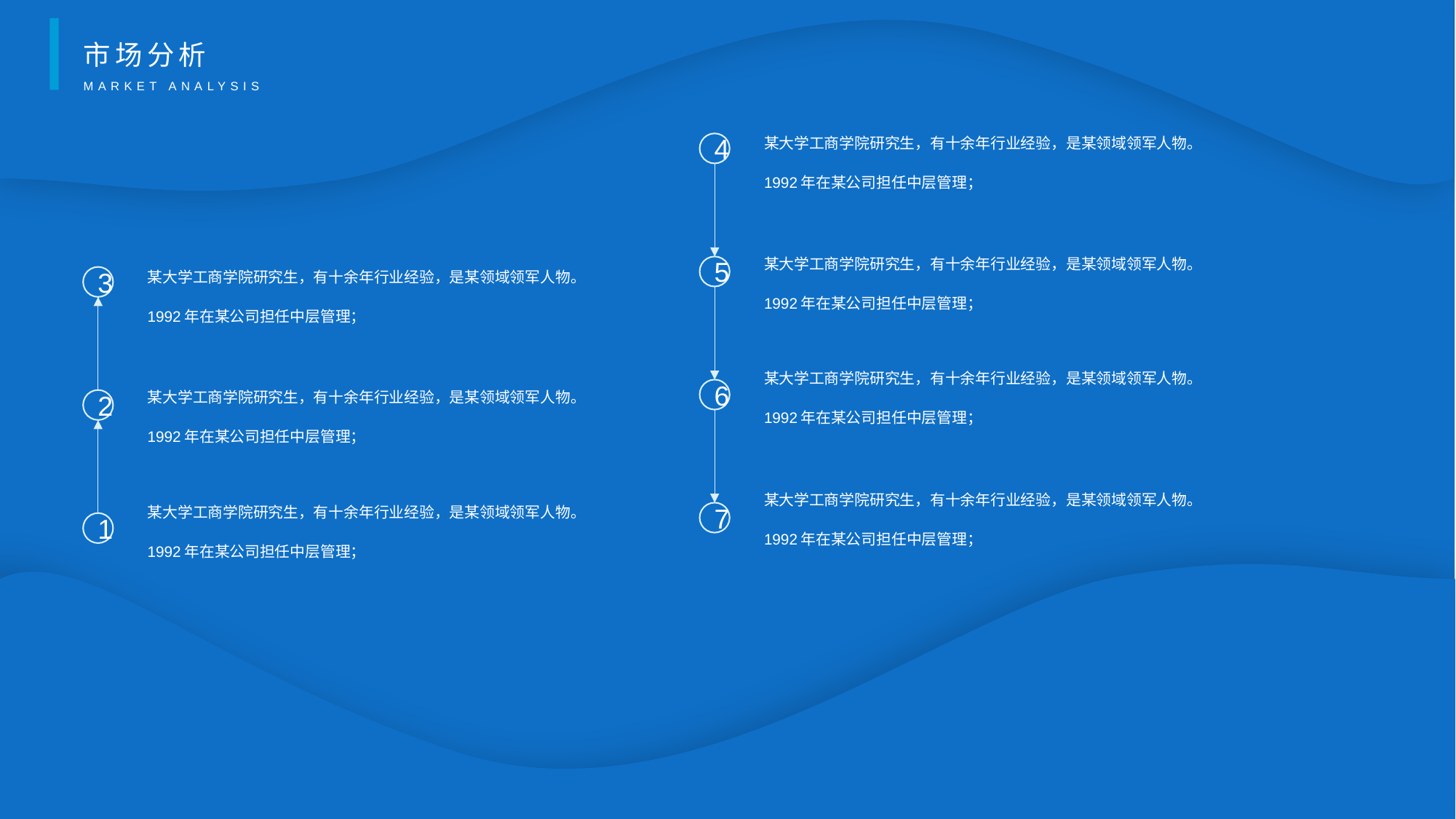

市场分析
MARKET ANALYSIS
某大学工商学院研究生，有十余年行业经验，是某领域领军人物。
1992年在某公司担任中层管理；
4
某大学工商学院研究生，有十余年行业经验，是某领域领军人物。
1992年在某公司担任中层管理；
5
某大学工商学院研究生，有十余年行业经验，是某领域领军人物。
1992年在某公司担任中层管理；
3
某大学工商学院研究生，有十余年行业经验，是某领域领军人物。
1992年在某公司担任中层管理；
某大学工商学院研究生，有十余年行业经验，是某领域领军人物。
1992年在某公司担任中层管理；
6
2
某大学工商学院研究生，有十余年行业经验，是某领域领军人物。
1992年在某公司担任中层管理；
某大学工商学院研究生，有十余年行业经验，是某领域领军人物。
1992年在某公司担任中层管理；
7
1